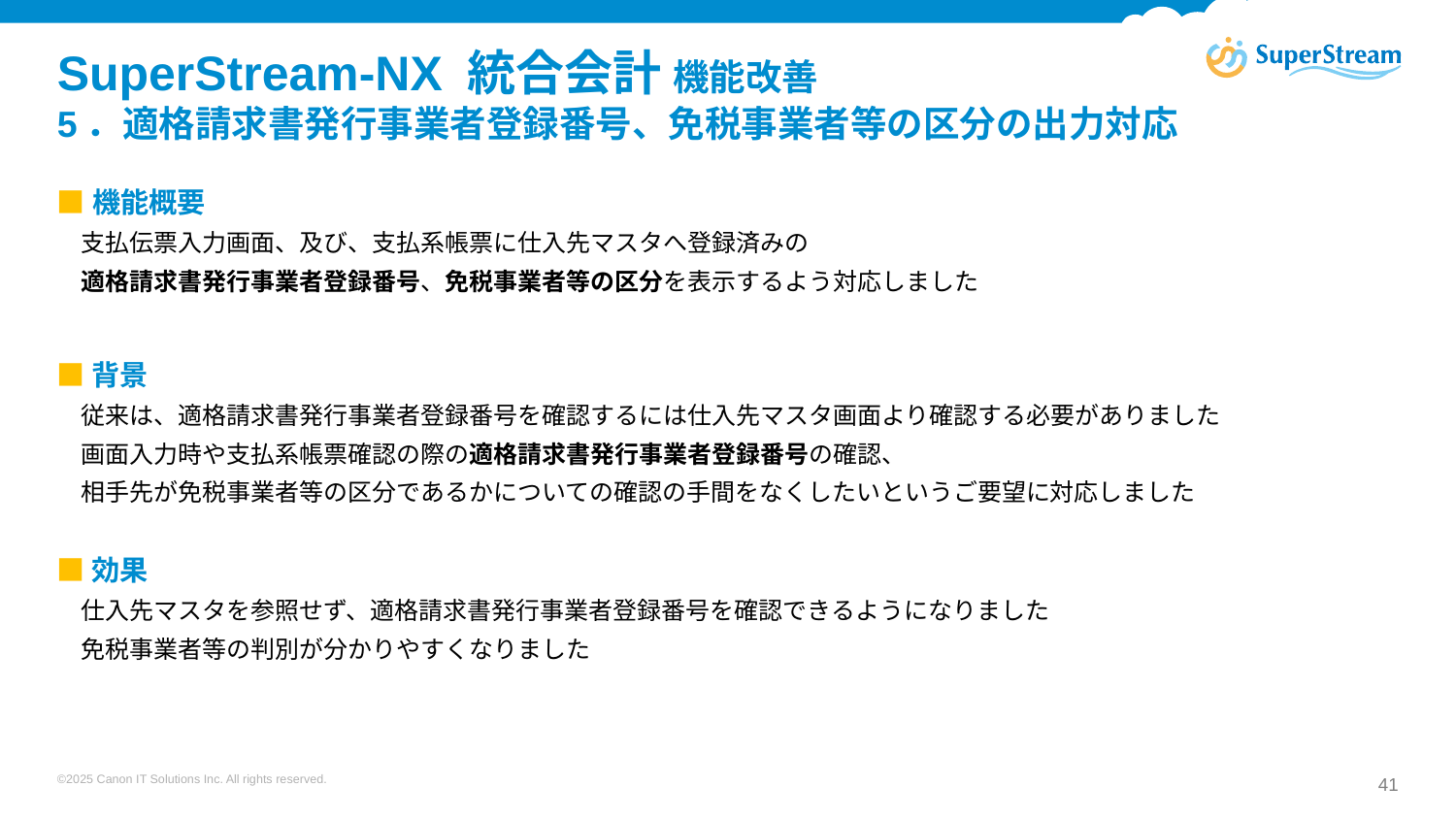

# SuperStream-NX 統合会計 機能改善　 5．適格請求書発行事業者登録番号、免税事業者等の区分の出力対応
■機能概要
　支払伝票入力画面、及び、支払系帳票に仕入先マスタへ登録済みの
　適格請求書発行事業者登録番号、免税事業者等の区分を表示するよう対応しました
■背景
　従来は、適格請求書発行事業者登録番号を確認するには仕入先マスタ画面より確認する必要がありました
　画面入力時や支払系帳票確認の際の適格請求書発行事業者登録番号の確認、
　相手先が免税事業者等の区分であるかについての確認の手間をなくしたいというご要望に対応しました
■効果
　仕入先マスタを参照せず、適格請求書発行事業者登録番号を確認できるようになりました
　免税事業者等の判別が分かりやすくなりました
©2025 Canon IT Solutions Inc. All rights reserved.
41